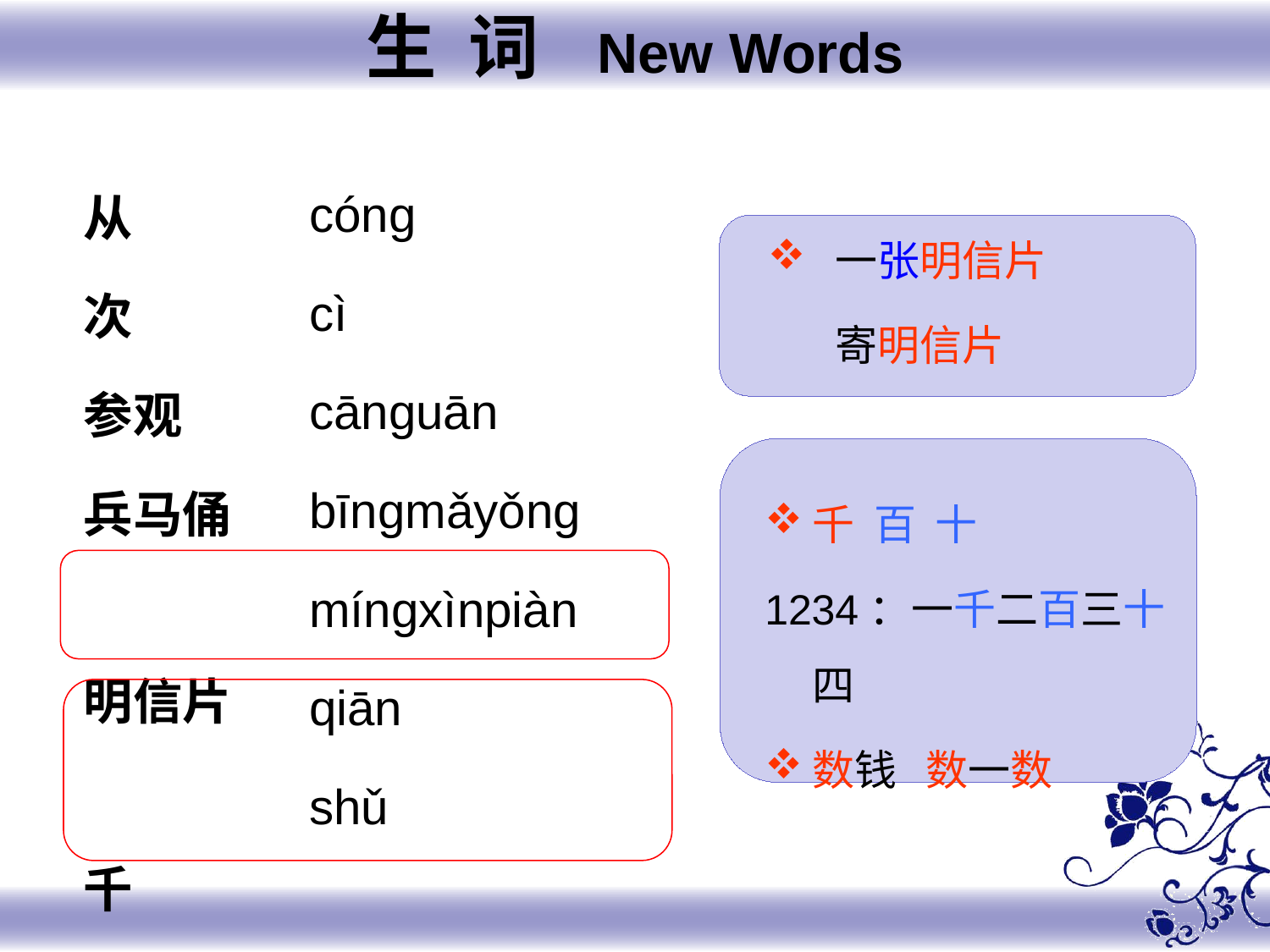

生  词   New Words
cóng
cì
cānɡuān
bīnɡmǎyǒnɡ
mínɡxìnpiàn
qiān
shǔ

从
次
参观
兵马俑
明信片
千
数

 一张明信片
      寄明信片

千  百  十
1234：一千二百三十四
数钱   数一数